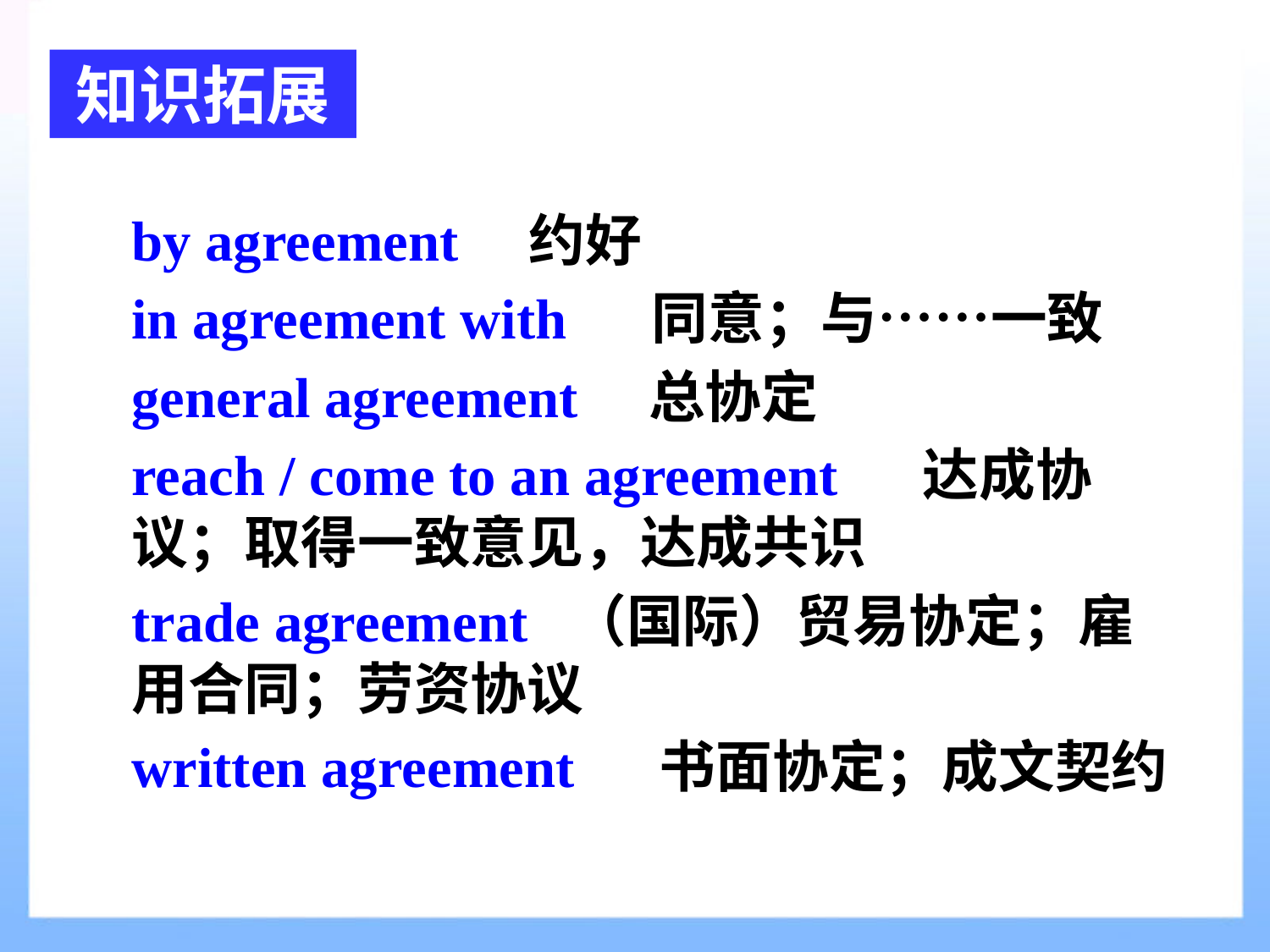

知识拓展
by agreement    约好
in agreement with     同意；与……一致
general agreement    总协定
reach / come to an agreement     达成协议；取得一致意见，达成共识
trade agreement  （国际）贸易协定；雇用合同；劳资协议
written agreement     书面协定；成文契约